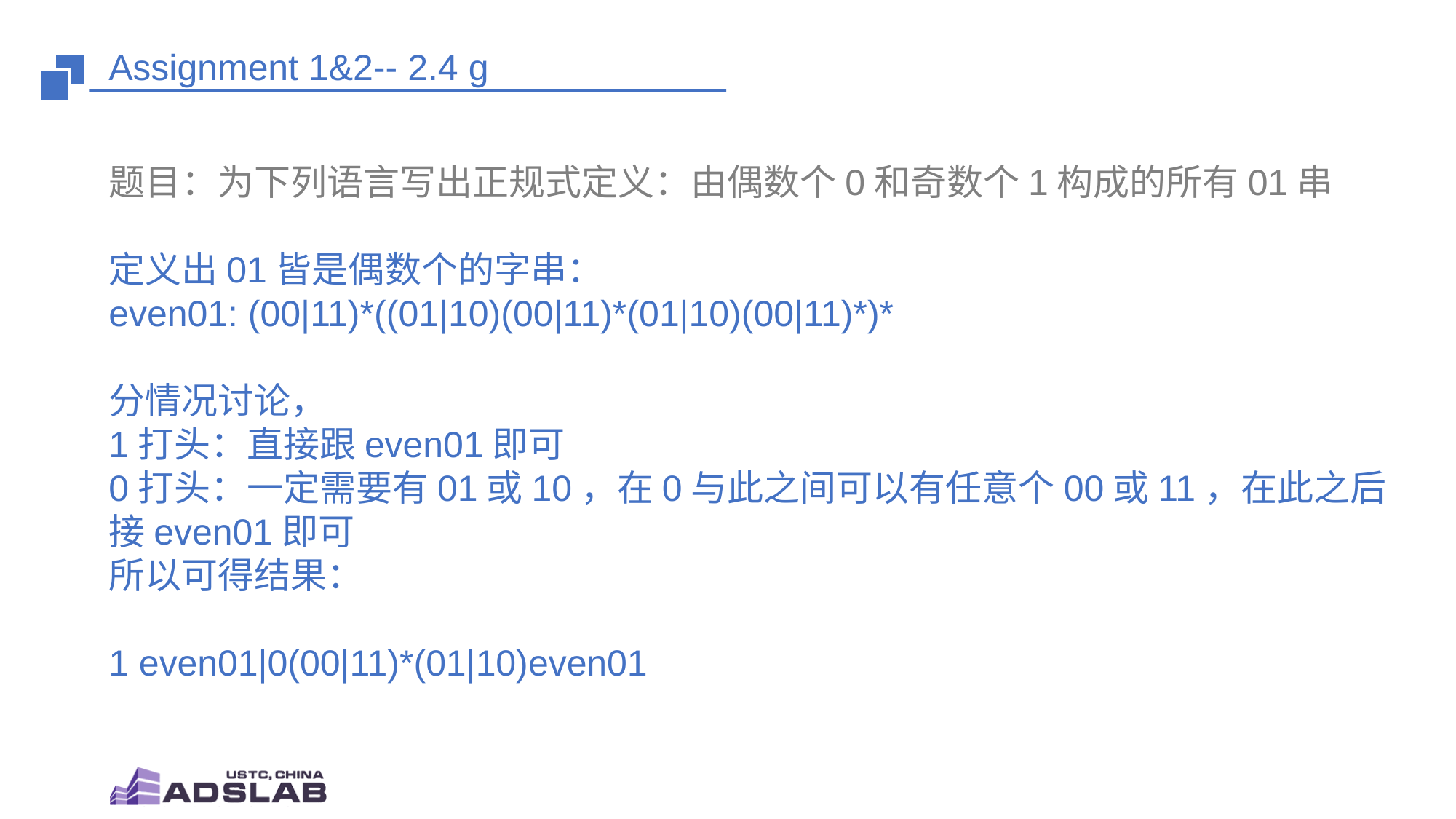

# Assignment 1&2-- 2.4 g
题目：为下列语言写出正规式定义：由偶数个0和奇数个1构成的所有01串

定义出01皆是偶数个的字串：
even01: (00|11)*((01|10)(00|11)*(01|10)(00|11)*)*

分情况讨论，
1打头：直接跟even01即可
0打头：一定需要有01或10，在0与此之间可以有任意个00或11，在此之后接even01即可
所以可得结果：

1 even01|0(00|11)*(01|10)even01